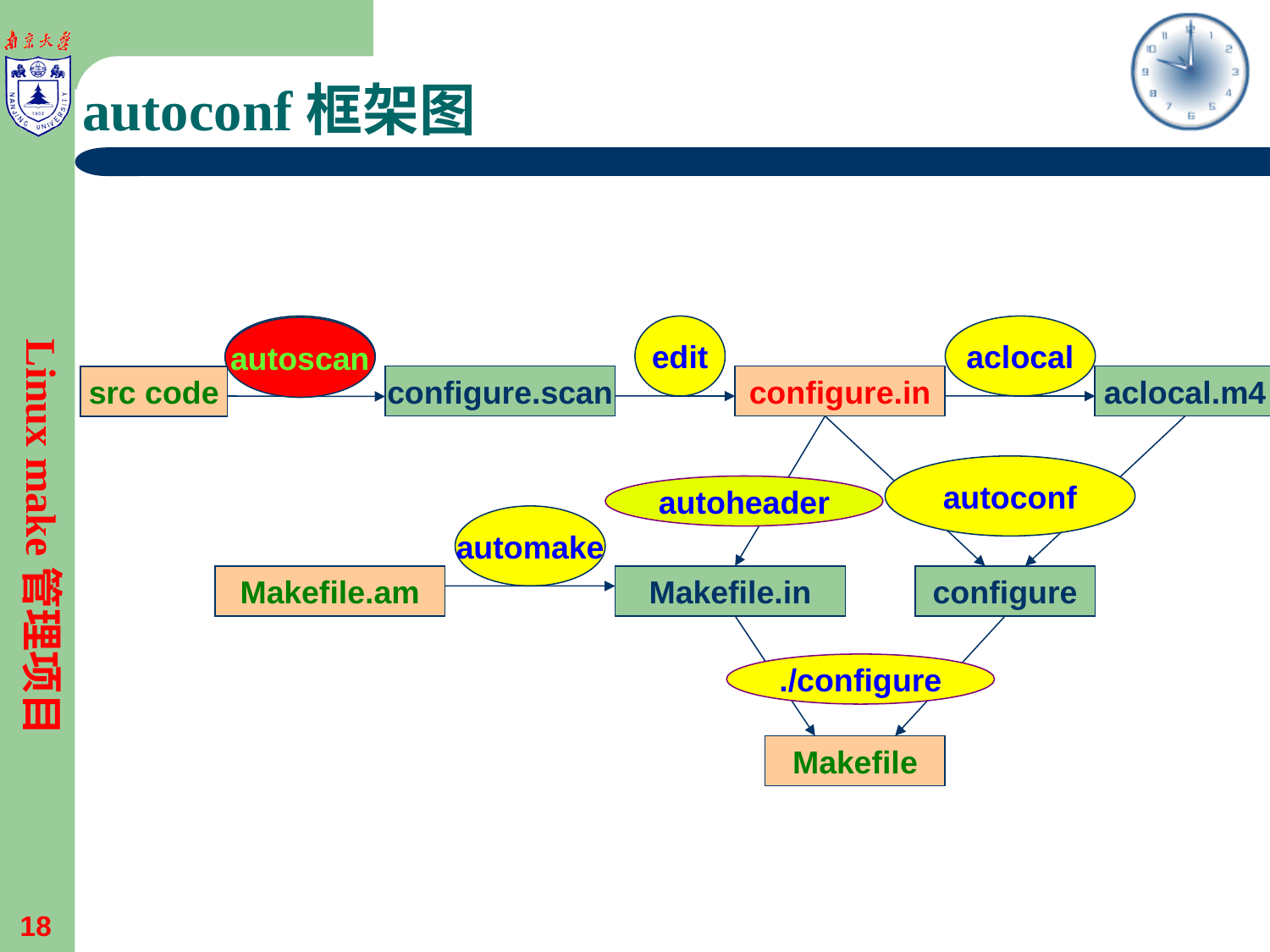

# autoconf框架图

Linux make管理项目
autoscan
edit
aclocal
autoscan
configure.scan
configure.in
aclocal.m4
src code

autoconf
autoheader
automake
Makefile.am
Makefile.in
configure

./configure
Makefile
18